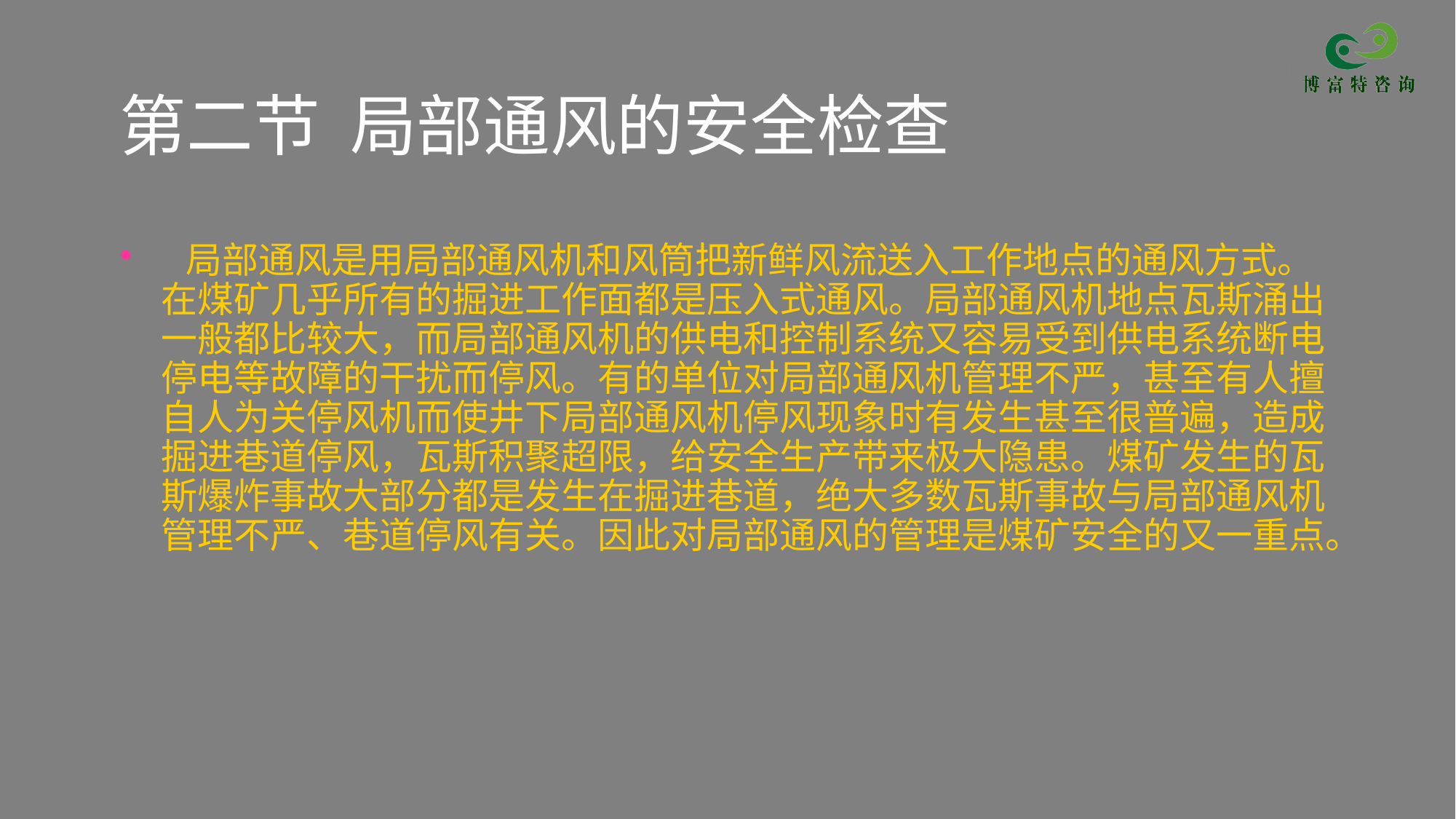

# 第二节  局部通风的安全检查
  局部通风是用局部通风机和风筒把新鲜风流送入工作地点的通风方式。在煤矿几乎所有的掘进工作面都是压入式通风。局部通风机地点瓦斯涌出一般都比较大，而局部通风机的供电和控制系统又容易受到供电系统断电停电等故障的干扰而停风。有的单位对局部通风机管理不严，甚至有人擅自人为关停风机而使井下局部通风机停风现象时有发生甚至很普遍，造成掘进巷道停风，瓦斯积聚超限，给安全生产带来极大隐患。煤矿发生的瓦斯爆炸事故大部分都是发生在掘进巷道，绝大多数瓦斯事故与局部通风机管理不严、巷道停风有关。因此对局部通风的管理是煤矿安全的又一重点。